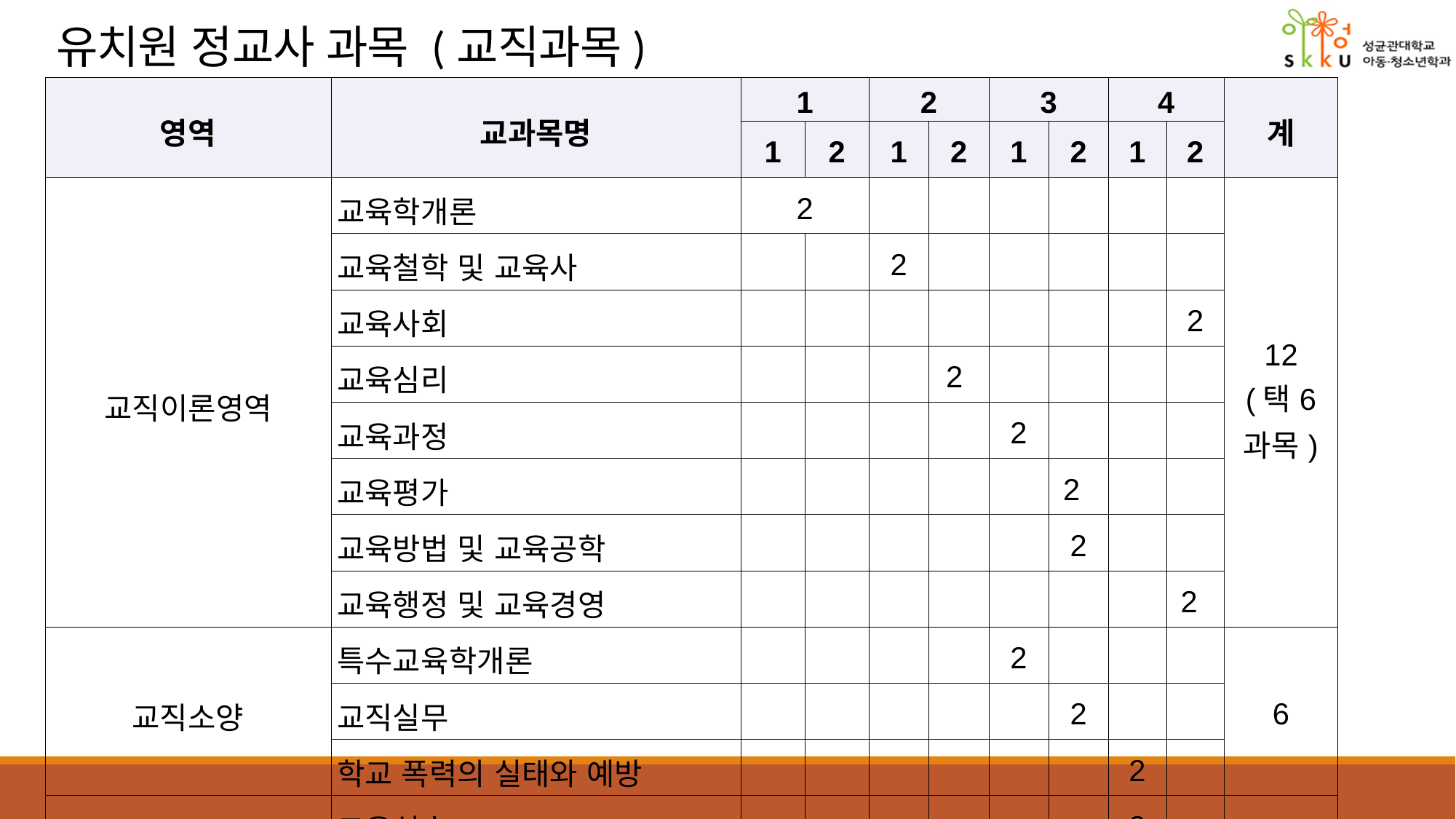

# 유치원 정교사 과목 (교직과목)
| 영역 | 교과목명 | 1 |  | 2 |  | 3 |  | 4 |  | 계 |
| --- | --- | --- | --- | --- | --- | --- | --- | --- | --- | --- |
|  |  | 1 | 2 | 1 | 2 | 1 | 2 | 1 | 2 |  |
| 교직이론영역 | 교육학개론 | 2 |  |  |  |  |  |  |  | 12 (택6 과목) |
|  | 교육철학 및 교육사 |  |  | 2 |  |  |  |  |  |  |
|  | 교육사회 |  |  |  |  |  |  |  | 2 |  |
|  | 교육심리 |  |  |  | 2 |  |  |  |  |  |
|  | 교육과정 |  |  |  |  | 2 |  |  |  |  |
|  | 교육평가 |  |  |  |  |  | 2 |  |  |  |
|  | 교육방법 및 교육공학 |  |  |  |  |  | 2 |  |  |  |
|  | 교육행정 및 교육경영 |  |  |  |  |  |  |  | 2 |  |
| 교직소양 | 특수교육학개론 |  |  |  |  | 2 |  |  |  | 6 |
|  | 교직실무 |  |  |  |  |  | 2 |  |  |  |
|  | 학교 폭력의 실태와 예방 |  |  |  |  |  |  | 2 |  |  |
| 교육실습영역 | 교육실습 |  |  |  |  |  |  | 2 |  | 4 |
|  | 교육봉사활동 |  |  |  |  |  |  |  | 2 |  |
| 계 |  | 2 |  | 4 |  | 10 |  | 10 |  | 22 |